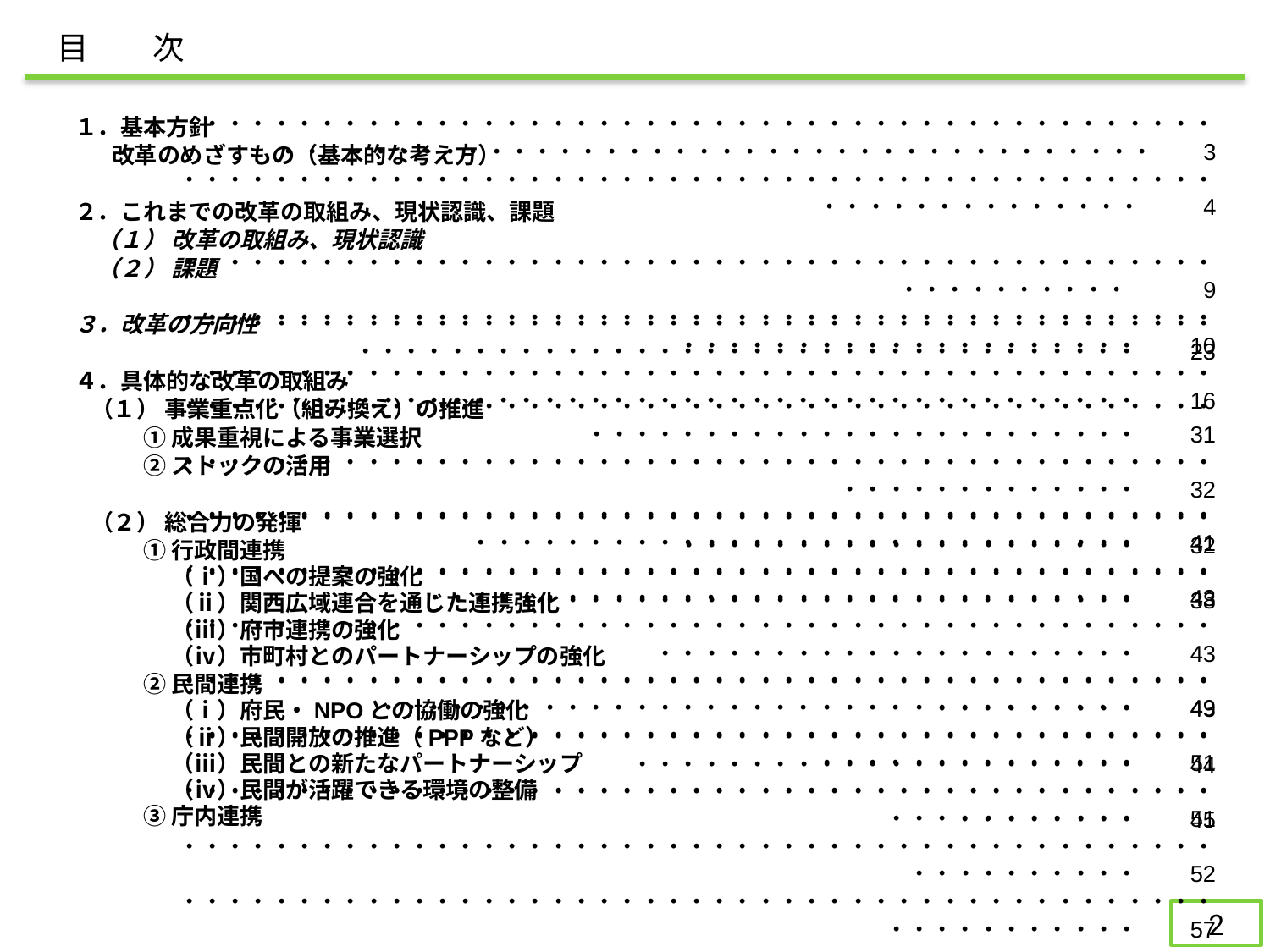

目　　次
　・・・・・・・・・・・・・・・・・・・・・・・・・・・・・・・・・・・・・・・・・・・・・・・・・・・・・・・・・・・・・・・・・・・・・・・・・・・・・・・・・・  　  3
・・・・・・・・・・・・・・・・・・・・・・・・・・・・・・・・・・・・・・・・・・・・・・・・・・・・・・・・・・・ 　 　4

・・・・・・・・・・・・・・・・・・・・・・・・・・・・・・・・・・・・・・・・・・・・・・・・・・・・・・・　　　9
・・・・・・・・・・・・・・・・・・・・・・・・・・・・・・・・・・・・・・・・・・・・・・・・・・・・・・・・・・・・・・・・・　　10
　・・・・・・・・・・・・・・・・・・・・・・・・・・・・・・・・・・・・・・・・・・・・・・・・・・・・・・・・・・・・・・・・・・・・・・・・・・・・・・・・・・　　16
１．基本方針
      改革のめざすもの（基本的な考え方）

２．これまでの改革の取組み、現状認識、課題
　（１） 改革の取組み、現状認識
　（２） 課題

３．改革の方向性

４．具体的な改革の取組み
  （１） 事業重点化（組み換え）の推進
　　　① 成果重視による事業選択
　　　② ストックの活用

  （２） 総合力の発揮
　　　① 行政間連携
　　　　 （ⅰ）国への提案の強化
　　　 　（ⅱ）関西広域連合を通じた連携強化
　　 　　（ⅲ）府市連携の強化
　　　 　（ⅳ）市町村とのパートナーシップの強化
　　　② 民間連携
　　　　 （ⅰ）府民・NPOとの協働の強化
　　　 　（ⅱ）民間開放の推進（PPPなど）
　　 　　（ⅲ）民間との新たなパートナーシップ
　　　 　（ⅳ）民間が活躍できる環境の整備
　　　③ 庁内連携

　・・・・・・・・・・・・・・・・・・・・・・・・・・・・・・・・・・・・・・・・・・・・・・・・・・・・・・・・・・・・・・・・・・・・・・・・・・・・・・　　23

・・・・・・・・・・・・・・・・・・・・・・・・・・・・・・・・・・・・・・・・・・・・・・・・・・・・・・・・・・・・・・・・・・・・・　　31
・・・・・・・・・・・・・・・・・・・・・・・・・・・・・・・・・・・・・・・・・・・・・・・・・・・・・・・・・・　　32
・・・・・・・・・・・・・・・・・・・・・・・・・・・・・・・・・・・・・・・・・・・・・・・・・・・・・・・・・・・・・・・・・　　32
　・・・・・・・・・・・・・・・・・・・・・・・・・・・・・・・・・・・・・・・・・・・・・・・・・・・・・・・・・・・・・・・・・・・・・・・・・・　　38
　・・・・・・・・・・・・・・・・・・・・・・・・・・・・・・・・・・・・・・・・・・・・・・・・・・・・・・・・・・・・・・・・・・・・・・・・・　　41
・・・・・・・・・・・・・・・・・・・・・・・・・・・・・・・・・・・・・・・・・・・・・・・・・・・・・・・・・・・・・・・・・・・・・・・・・・・・　　43
・・・・・・・・・・・・・・・・・・・・・・・・・・・・・・・・・・・・・・・・・・・・・・・・・・・・・・・・・・・・・・・・・・　　43
・・・・・・・・・・・・・・・・・・・・・・・・・・・・・・・・・・・・・・・・・・・・・・・・・・・・・・　　43
・・・・・・・・・・・・・・・・・・・・・・・・・・・・・・・・・・・・・・・・・・・・・・・・・・・・・・・・・・・・・・・・・・・　　44
　・・・・・・・・・・・・・・・・・・・・・・・・・・・・・・・・・・・・・・・・・・・・・・・・・・・・　　45
・・・・・・・・・・・・・・・・・・・・・・・・・・・・・・・・・・・・・・・・・・・・・・・・・・・・・・・・・・・・・・・・・・・・・・・・・・・・・・　　49
　・・・・・・・・・・・・・・・・・・・・・・・・・・・・・・・・・・・・・・・・・・・・・・・・・・・・・・・・・・　　51
・・・・・・・・・・・・・・・・・・・・・・・・・・・・・・・・・・・・・・・・・・・・・・・・・・・・・・・・　　51
・・・・・・・・・・・・・・・・・・・・・・・・・・・・・・・・・・・・・・・・・・・・・・・・・・・・・・・　　52
・・・・・・・・・・・・・・・・・・・・・・・・・・・・・・・・・・・・・・・・・・・・・・・・・・・・・・・・　　57
・・・・・・・・・・・・・・・・・・・・・・・・・・・・・・・・・・・・・・・・・・・・・・・・・・・・・・・・・・・・・・・・・・・・・・・・・・・・・・　　58
2